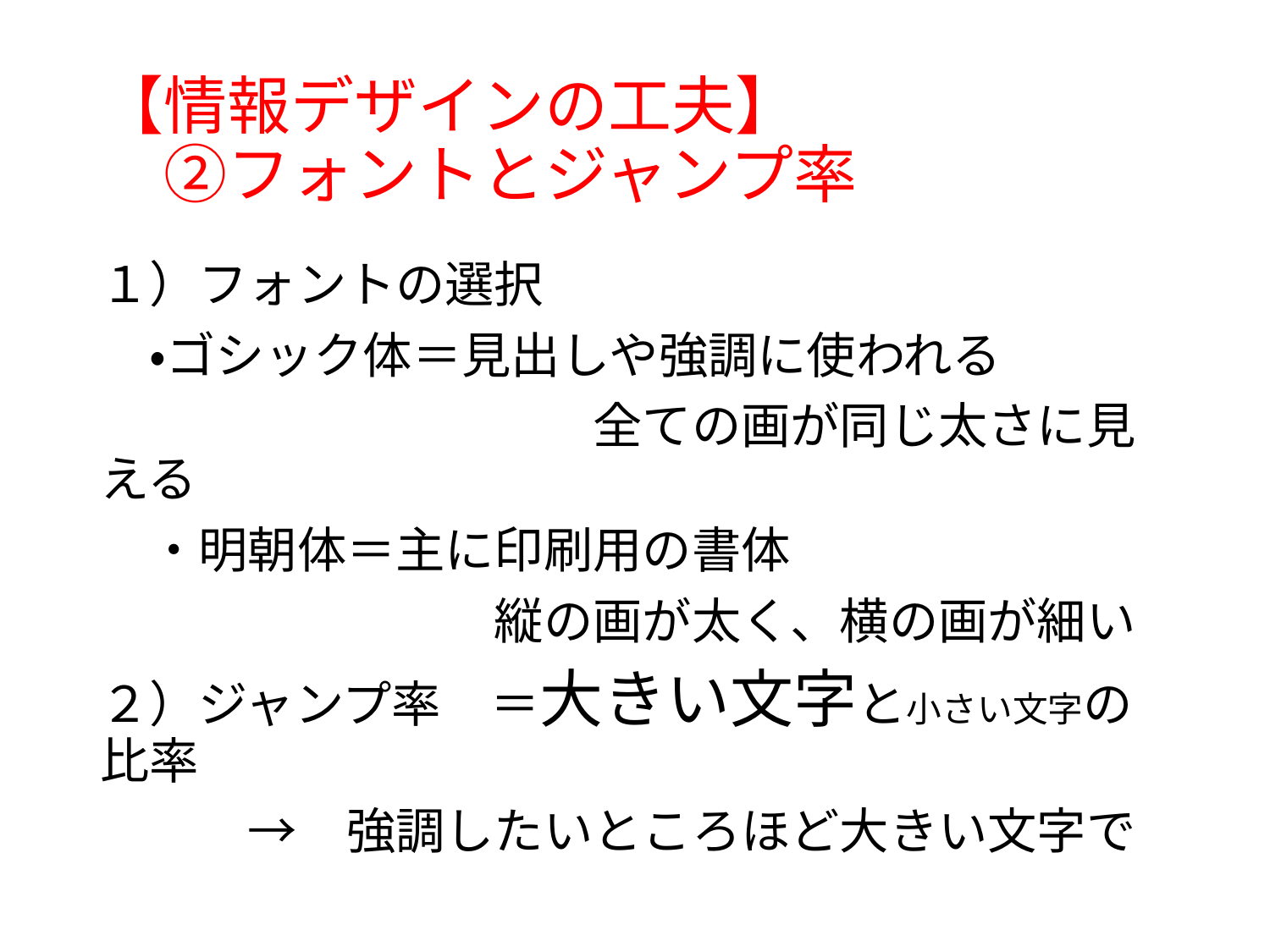

# 【情報デザインの工夫】 　②フォントとジャンプ率
１）フォントの選択
　・ゴシック体＝見出しや強調に使われる
　　　　　　　　　　全ての画が同じ太さに見える
　・明朝体＝主に印刷用の書体
　　　　　　　　縦の画が太く、横の画が細い
２）ジャンプ率　＝大きい文字と小さい文字の比率
　　　→　強調したいところほど大きい文字で